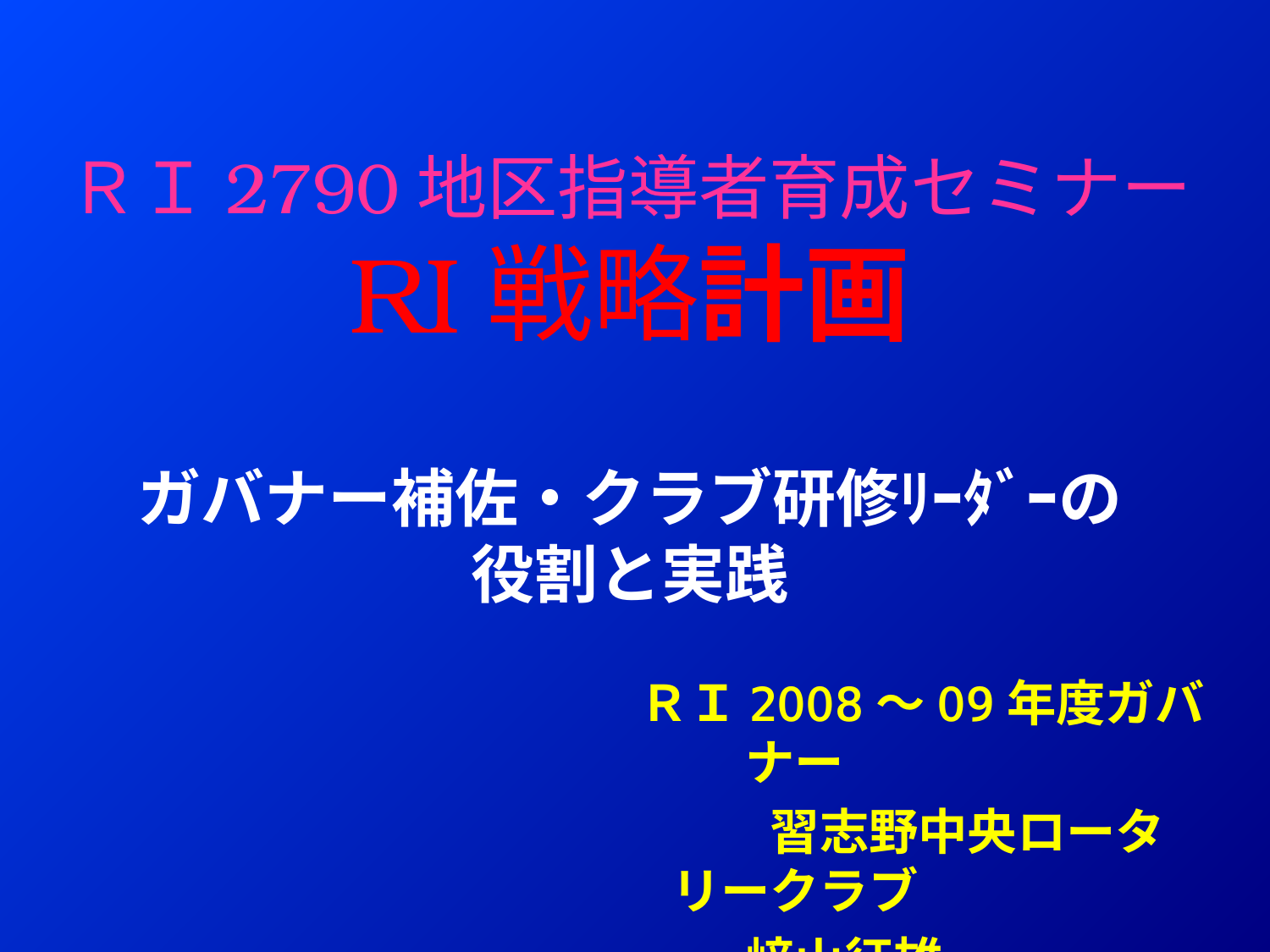

ＲＩ2790地区指導者育成セミナー
RI戦略計画
ガバナー補佐・クラブ研修ﾘｰﾀﾞｰの
役割と実践
　　　　　　ＲＩ2008～09年度ガバナー
　　　　　　　習志野中央ロータリークラブ
　　﨑山征雄